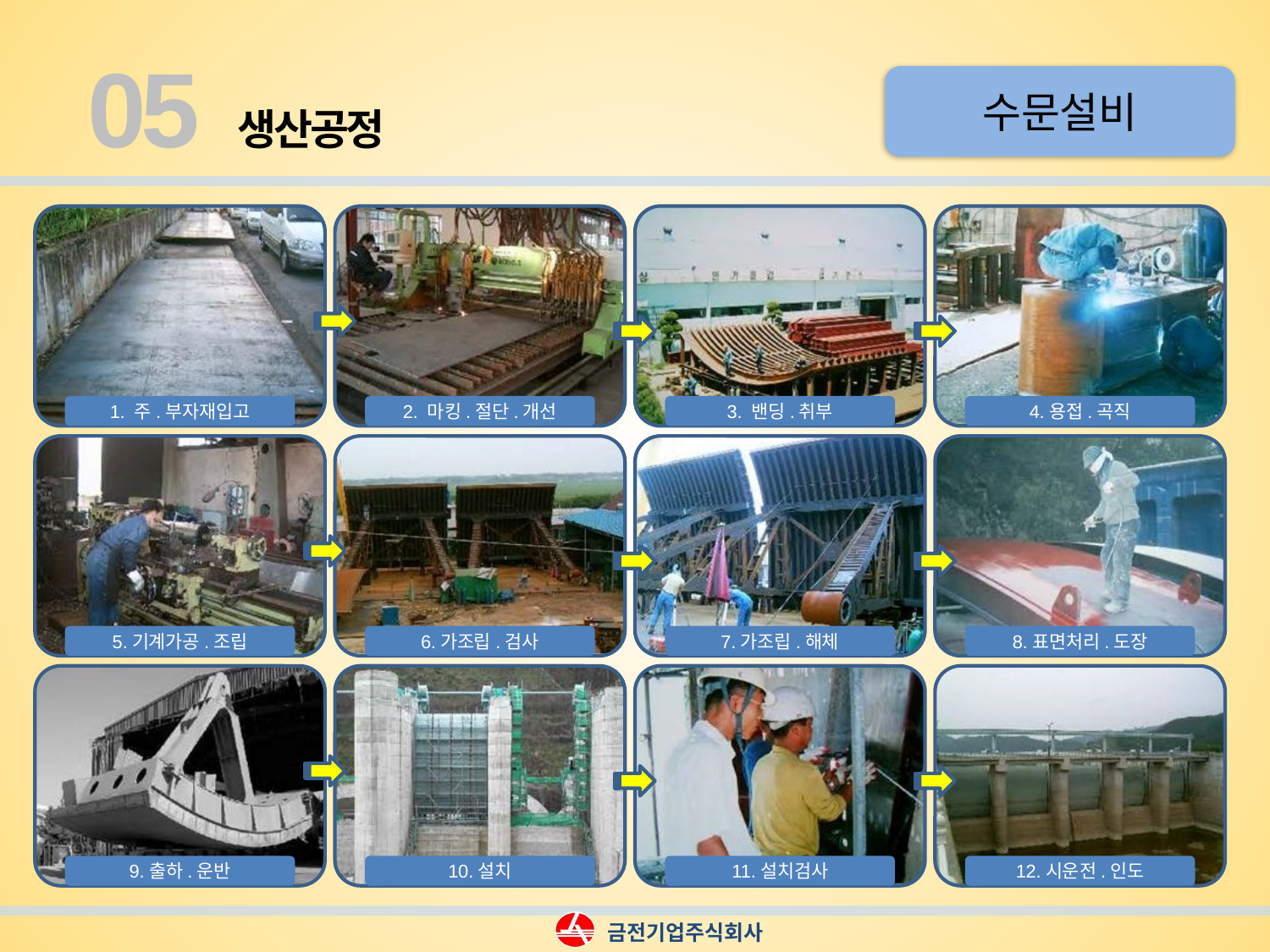

05
수문설비
생산공정

1. 주.부자재입고
2. 마킹.절단.개선
3. 밴딩.취부
4.용접.곡직

5.기계가공.조립
6.가조립.검사
7.가조립.해체
8.표면처리.도장

9.출하.운반
10.설치
11.설치검사
12.시운전.인도

금전기업주식회사